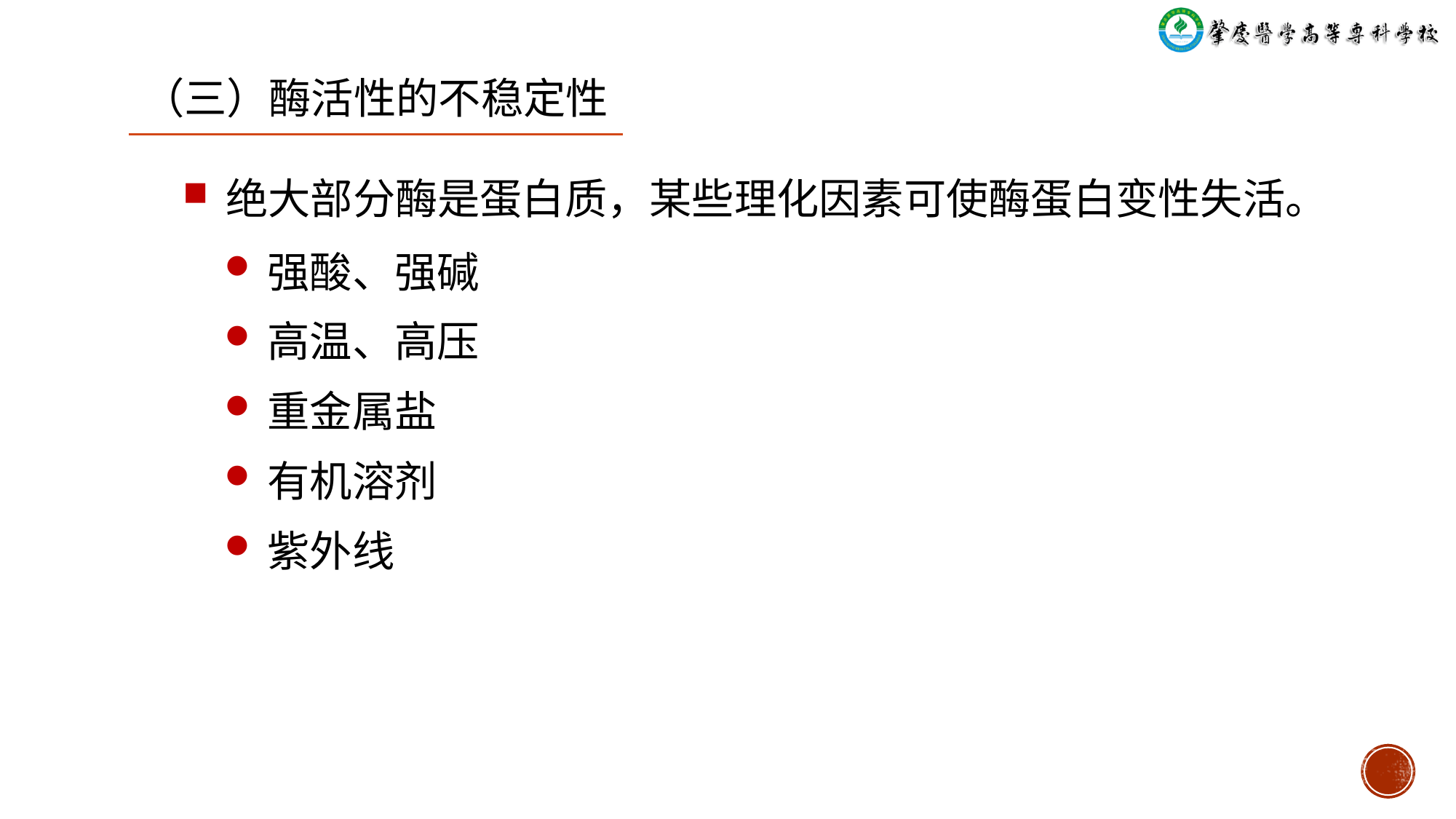

（三）酶活性的不稳定性
绝大部分酶是蛋白质，某些理化因素可使酶蛋白变性失活。
强酸、强碱
高温、高压
重金属盐
有机溶剂
紫外线